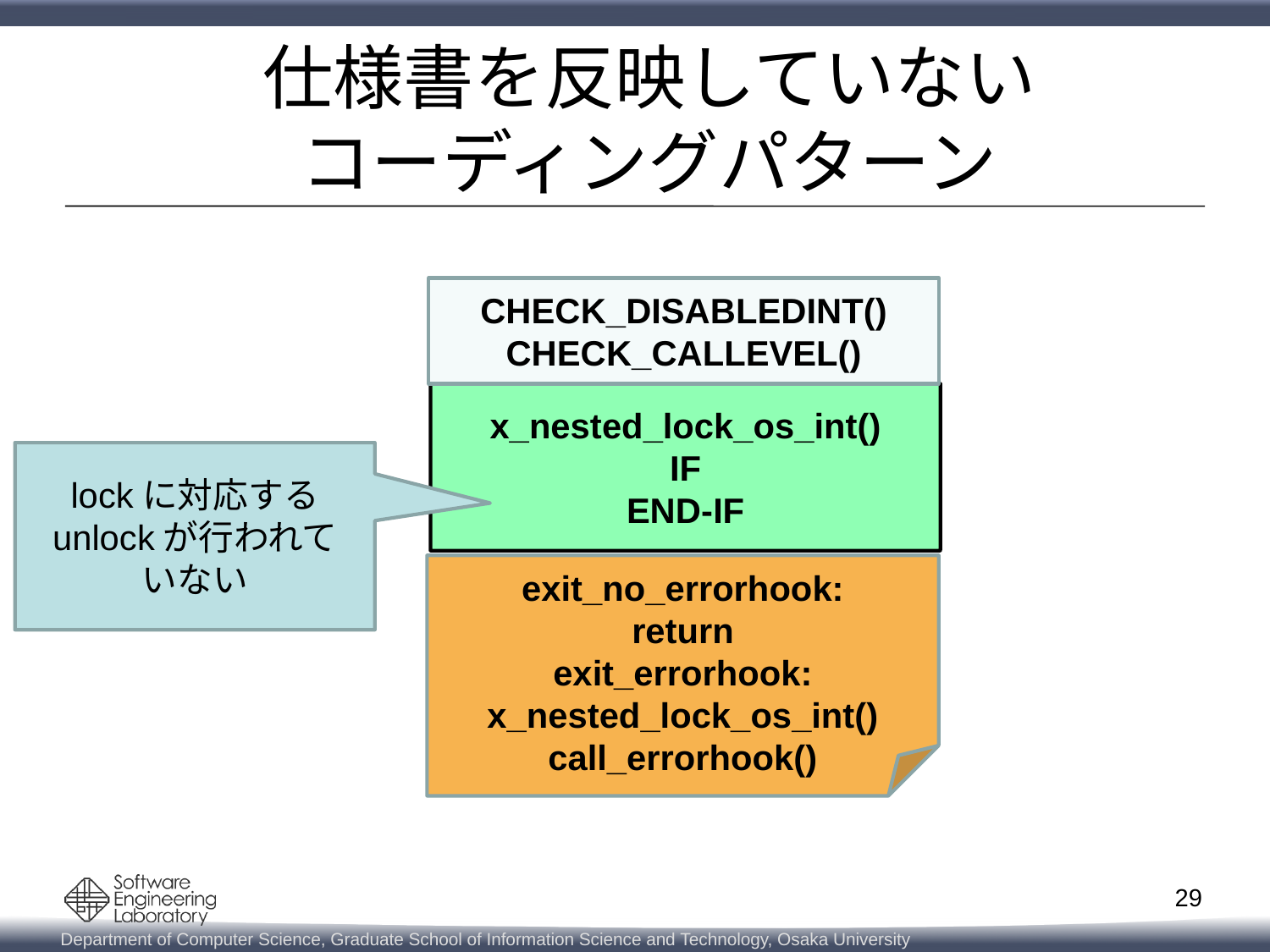

# 仕様書を反映していない コーディングパターン

CHECK_DISABLEDINT()
CHECK_CALLEVEL()

x_nested_lock_os_int()
IF
END-IF
lockに対応する
unlockが行われて
いない

exit_no_errorhook:
return
exit_errorhook:
x_nested_lock_os_int()
call_errorhook()
29